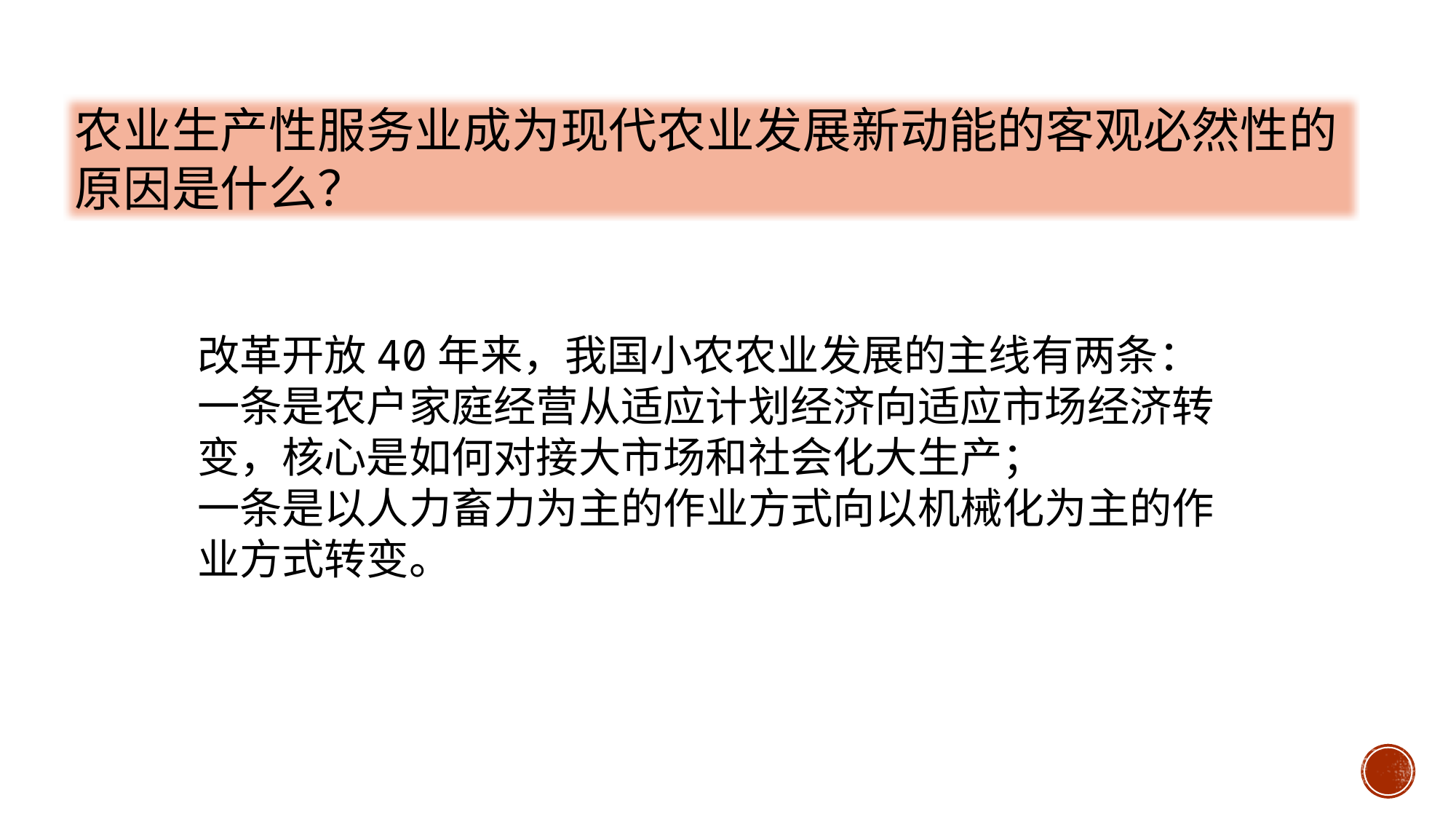

农业生产性服务业成为现代农业发展新动能的客观必然性的原因是什么？
改革开放40年来，我国小农农业发展的主线有两条：
一条是农户家庭经营从适应计划经济向适应市场经济转变，核心是如何对接大市场和社会化大生产；
一条是以人力畜力为主的作业方式向以机械化为主的作业方式转变。